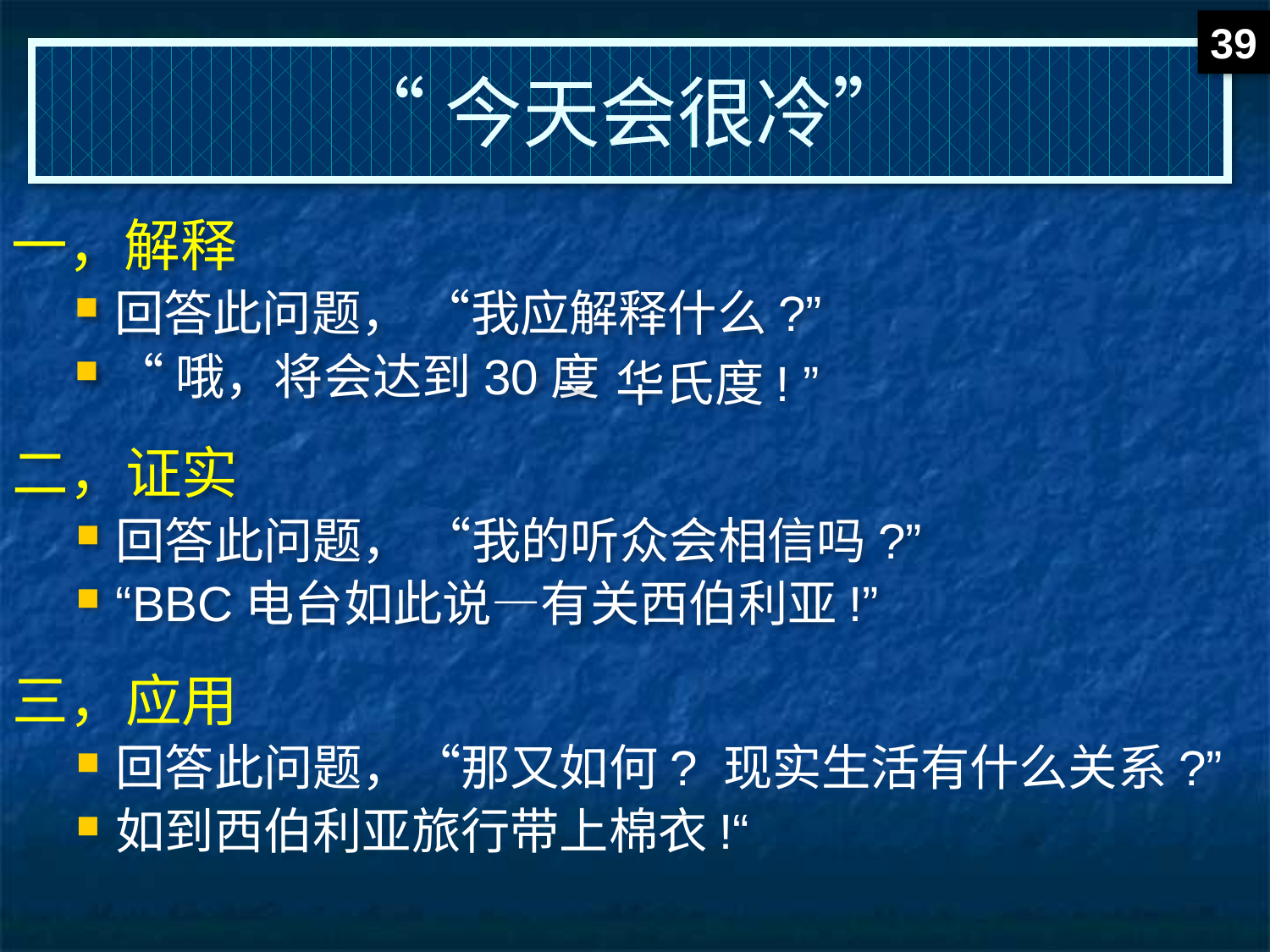

39
# “今天会很冷”
一，解释
回答此问题， “我应解释什么?”
“哦，将会达到30度
-- 华氏度! ”
二，证实
回答此问题， “我的听众会相信吗?”
“BBC电台如此说—有关西伯利亚!”
三，应用
回答此问题，“那又如何? 现实生活有什么关系?”
如到西伯利亚旅行带上棉衣!“